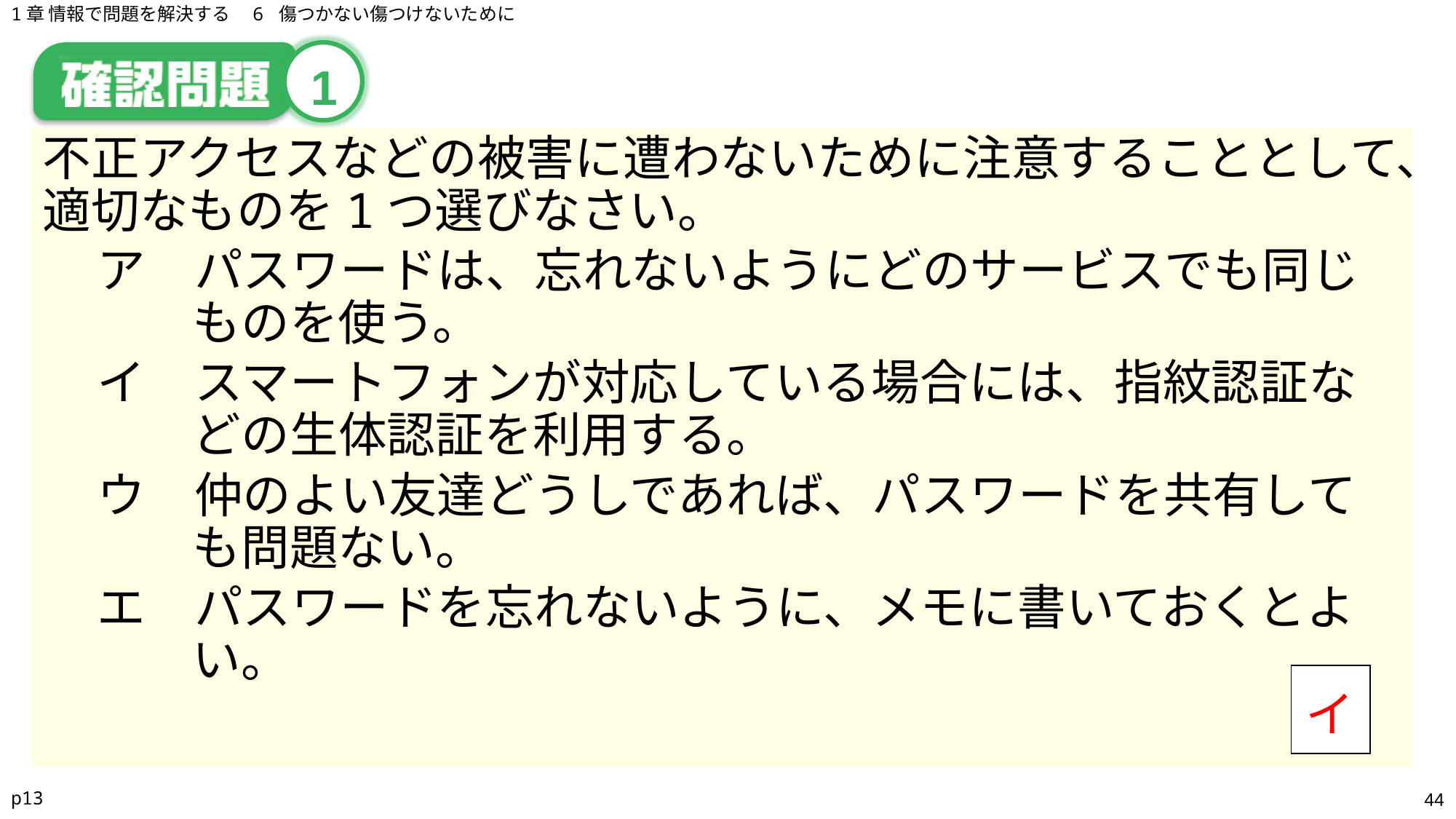

1章 情報で問題を解決する　6 傷つかない傷つけないために
# 1
不正アクセスなどの被害に遭わないために注意することとして、適切なものを1つ選びなさい。
ア　パスワードは、忘れないようにどのサービスでも同じものを使う。
イ　スマートフォンが対応している場合には、指紋認証などの生体認証を利用する。
ウ　仲のよい友達どうしであれば、パスワードを共有しても問題ない。
エ　パスワードを忘れないように、メモに書いておくとよい。
|  |
| --- |
イ
p13
44